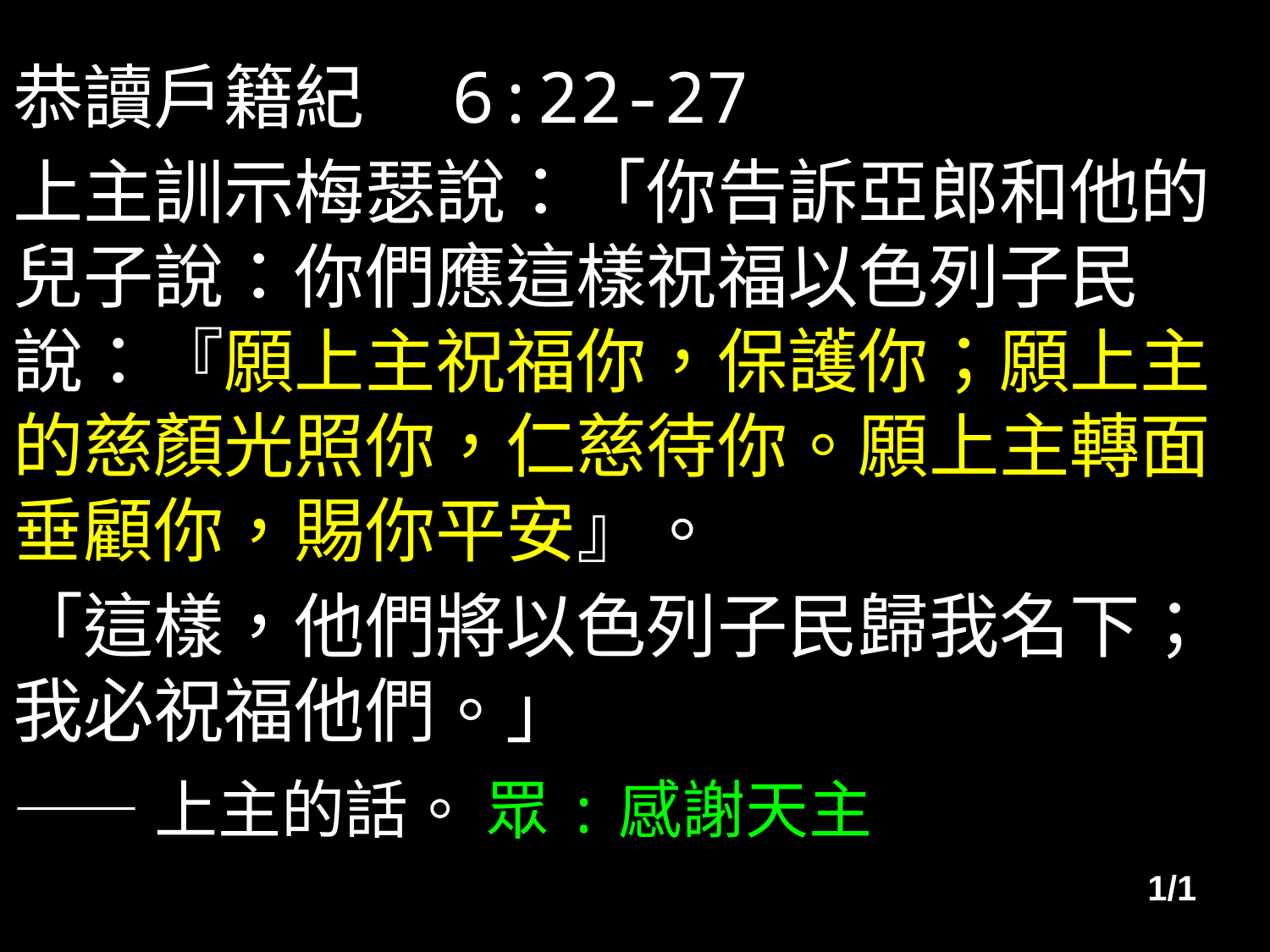

恭讀戶籍紀　6:22-27
上主訓示梅瑟說：「你告訴亞郎和他的兒子說：你們應這樣祝福以色列子民說：『願上主祝福你，保護你；願上主的慈顏光照你，仁慈待你。願上主轉面垂顧你，賜你平安』。
「這樣，他們將以色列子民歸我名下；我必祝福他們。」
——上主的話。 眾:感謝天主

1/1